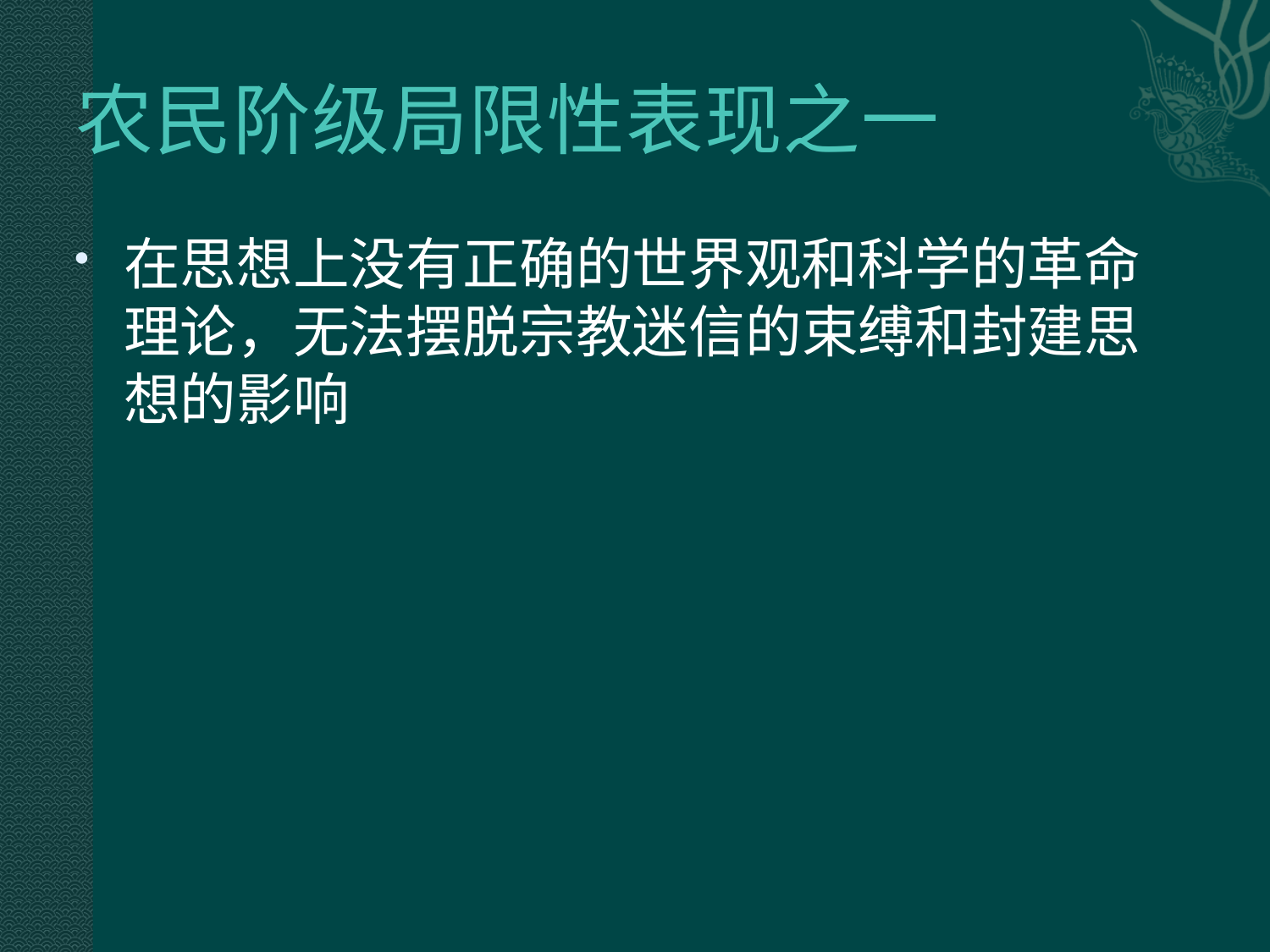

# 农民阶级局限性表现之一
在思想上没有正确的世界观和科学的革命理论，无法摆脱宗教迷信的束缚和封建思想的影响